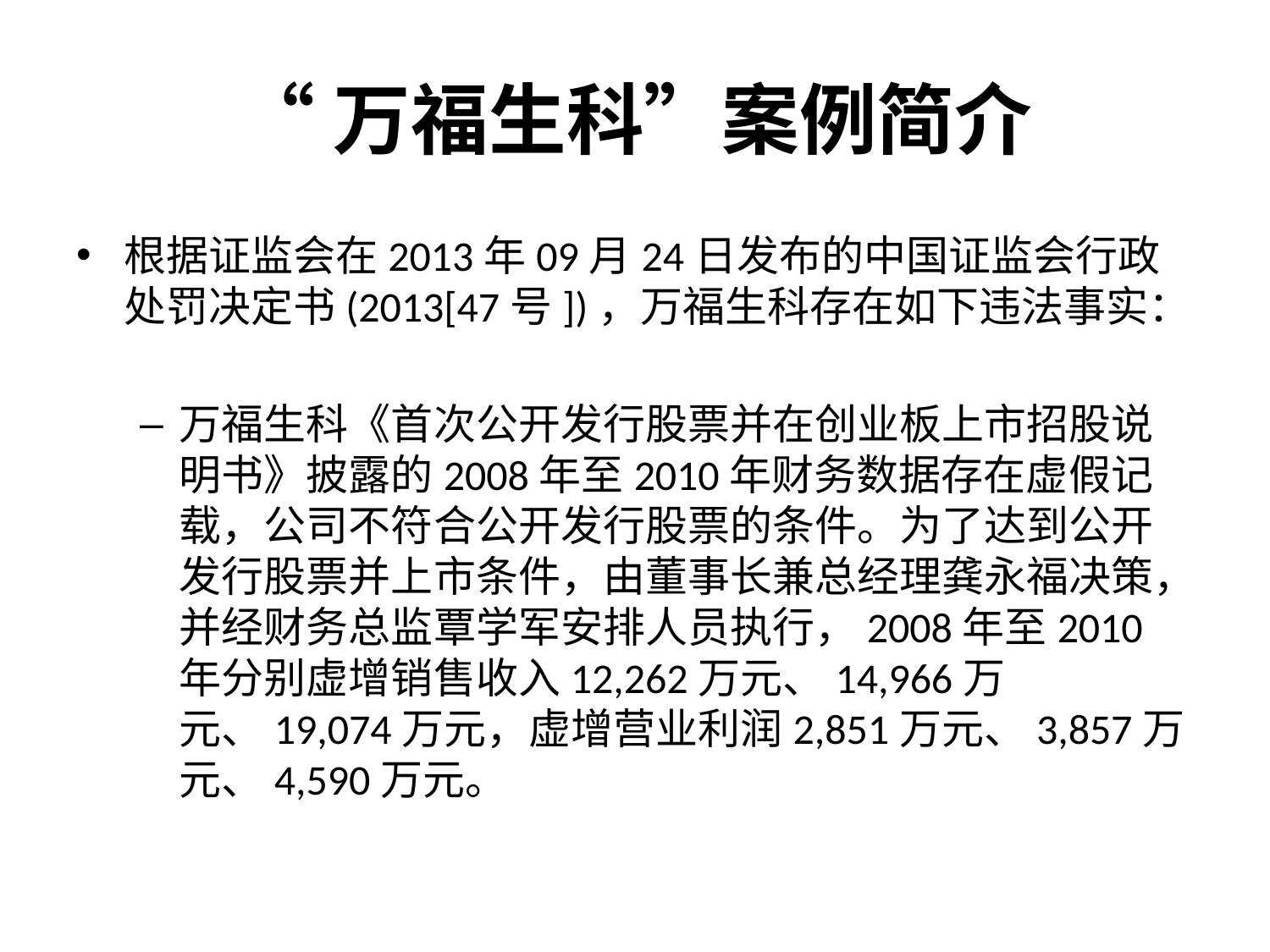

# “万福生科”案例简介
根据证监会在2013年09月24日发布的中国证监会行政处罚决定书(2013[47号])，万福生科存在如下违法事实：

万福生科《首次公开发行股票并在创业板上市招股说明书》披露的2008年至2010年财务数据存在虚假记载，公司不符合公开发行股票的条件。为了达到公开发行股票并上市条件，由董事长兼总经理龚永福决策，并经财务总监覃学军安排人员执行，2008年至2010年分别虚增销售收入12,262万元、14,966万元、19,074万元，虚增营业利润2,851万元、3,857万元、4,590万元。